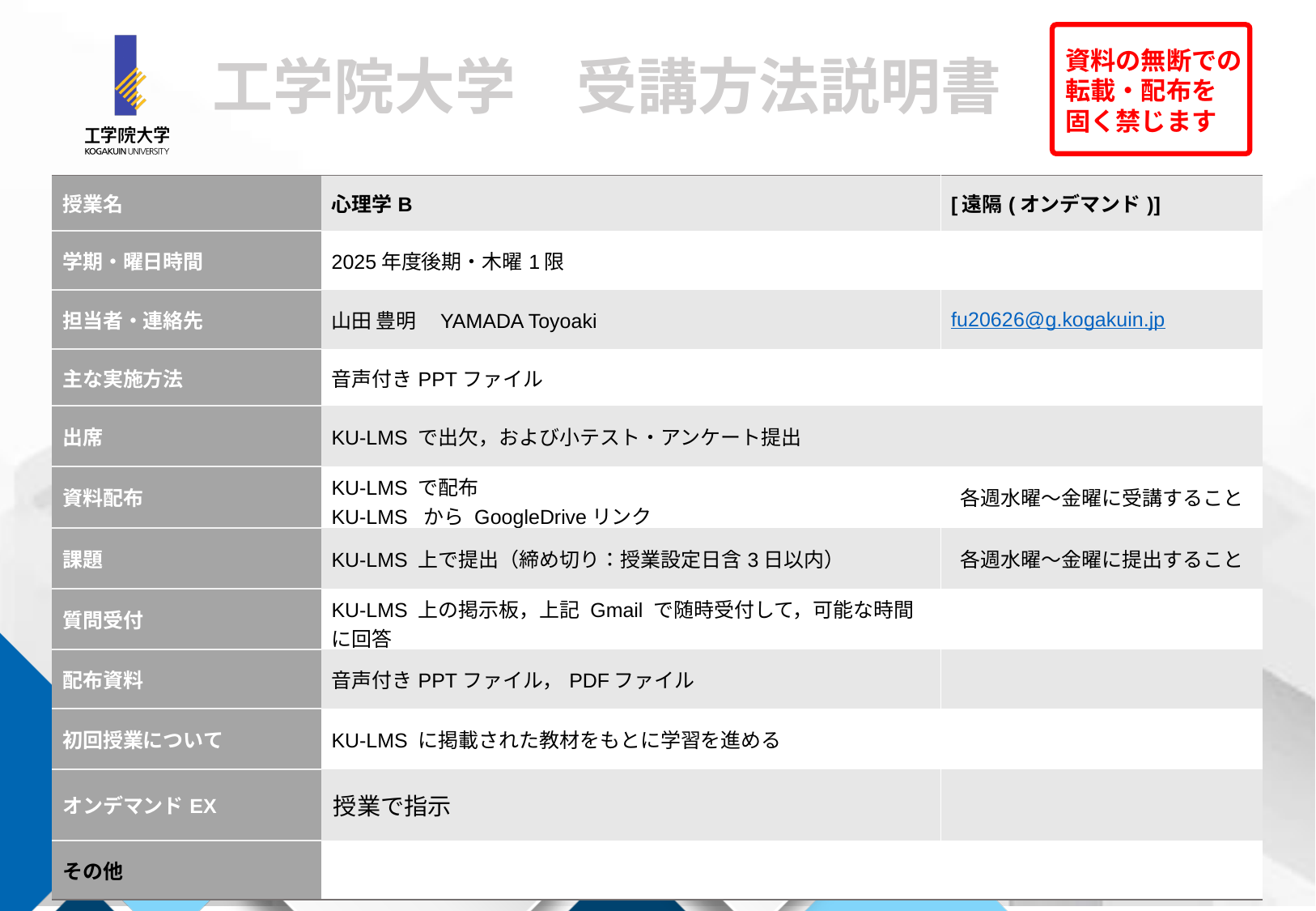

| 授業名 | 心理学B | [遠隔(オンデマンド)] |
| --- | --- | --- |
| 学期・曜日時間 | 2025年度後期・木曜1限 |  |
| 担当者・連絡先 | 山田 豊明 YAMADA Toyoaki | fu20626@g.kogakuin.jp |
| 主な実施方法 | 音声付きPPTファイル |  |
| 出席 | KU-LMS で出欠，および小テスト・アンケート提出 |  |
| 資料配布 | KU-LMS で配布 KU-LMS から GoogleDriveリンク | 各週水曜～金曜に受講すること |
| 課題 | KU-LMS 上で提出（締め切り：授業設定日含3日以内） | 各週水曜～金曜に提出すること |
| 質問受付 | KU-LMS 上の掲示板，上記 Gmail で随時受付して，可能な時間に回答 |  |
| 配布資料 | 音声付きPPTファイル，PDFファイル |  |
| 初回授業について | KU-LMS に掲載された教材をもとに学習を進める |  |
| オンデマンドEX | 授業で指示 |  |
| その他 |  |  |